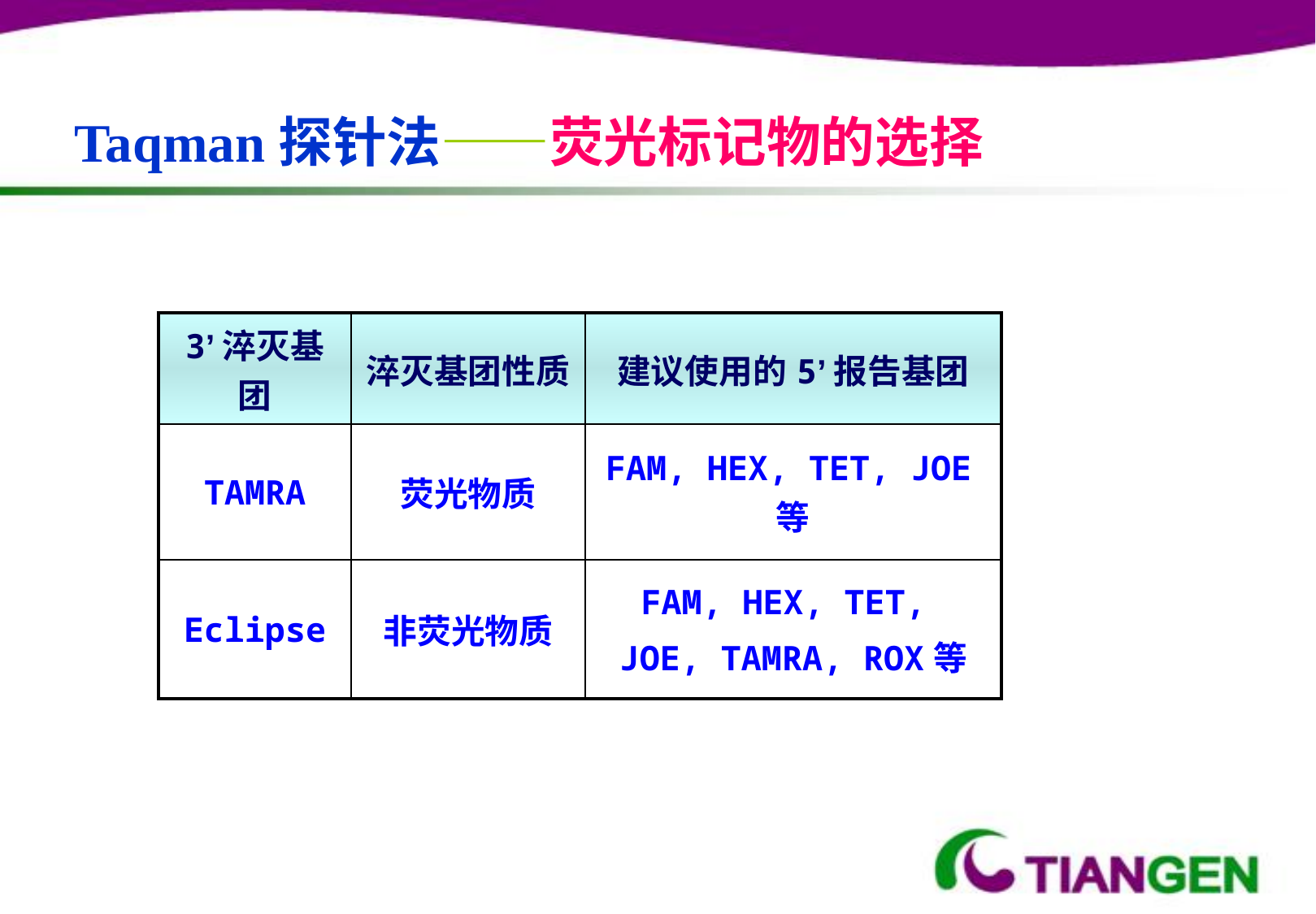

Taqman探针法——荧光标记物的选择
| 3’淬灭基团 | 淬灭基团性质 | 建议使用的5’报告基团 |
| --- | --- | --- |
| TAMRA | 荧光物质 | FAM, HEX, TET, JOE等 |
| Eclipse | 非荧光物质 | FAM, HEX, TET, JOE, TAMRA, ROX等 |